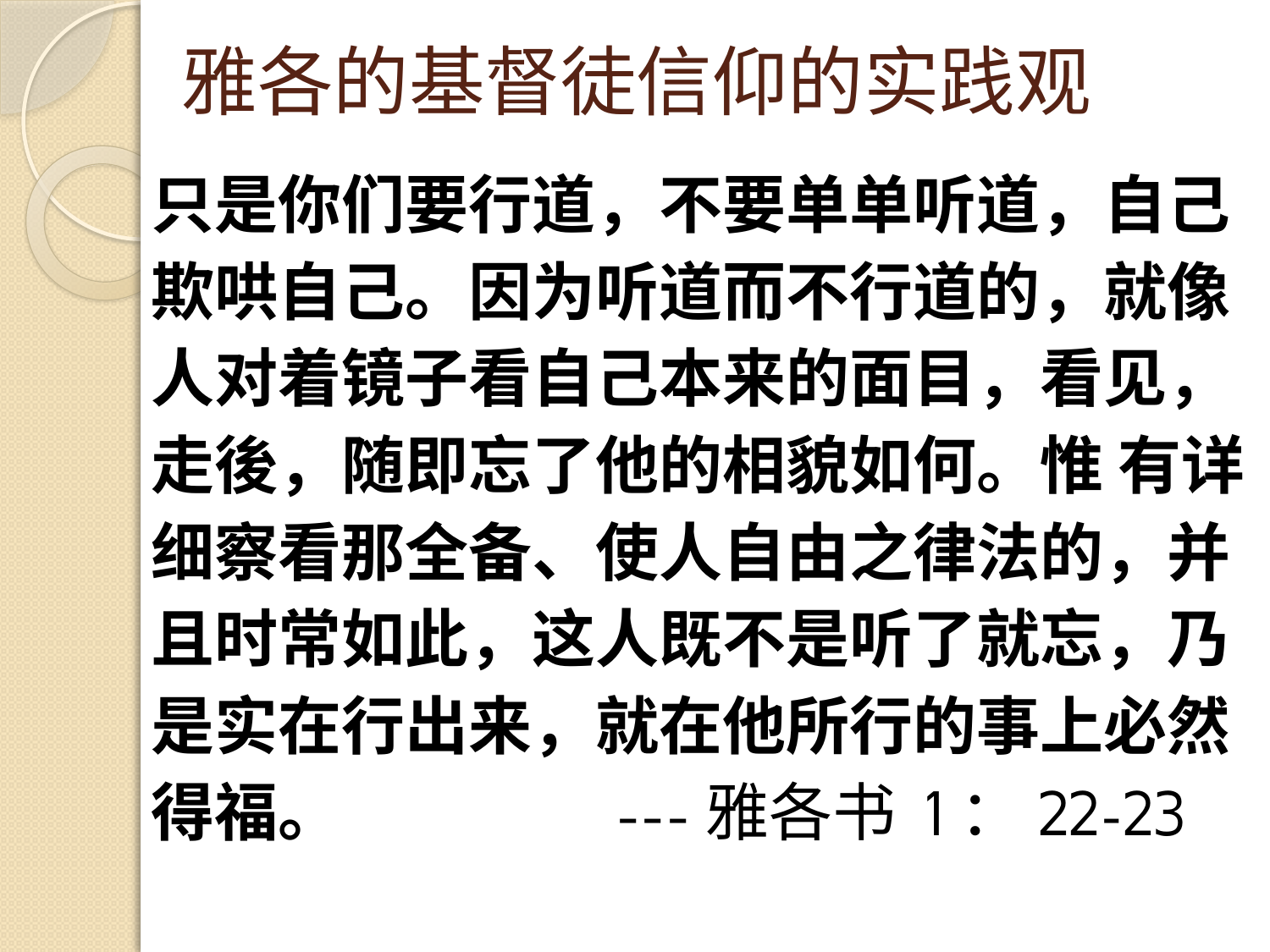

# 雅各的基督徒信仰的实践观
只是你们要行道，不要单单听道，自己
欺哄自己。因为听道而不行道的，就像
人对着镜子看自己本来的面目，看见，
走後，随即忘了他的相貌如何。惟 有详
细察看那全备、使人自由之律法的，并
且时常如此，这人既不是听了就忘，乃
是实在行出来，就在他所行的事上必然
得福。                  ---雅各书 1：22-23